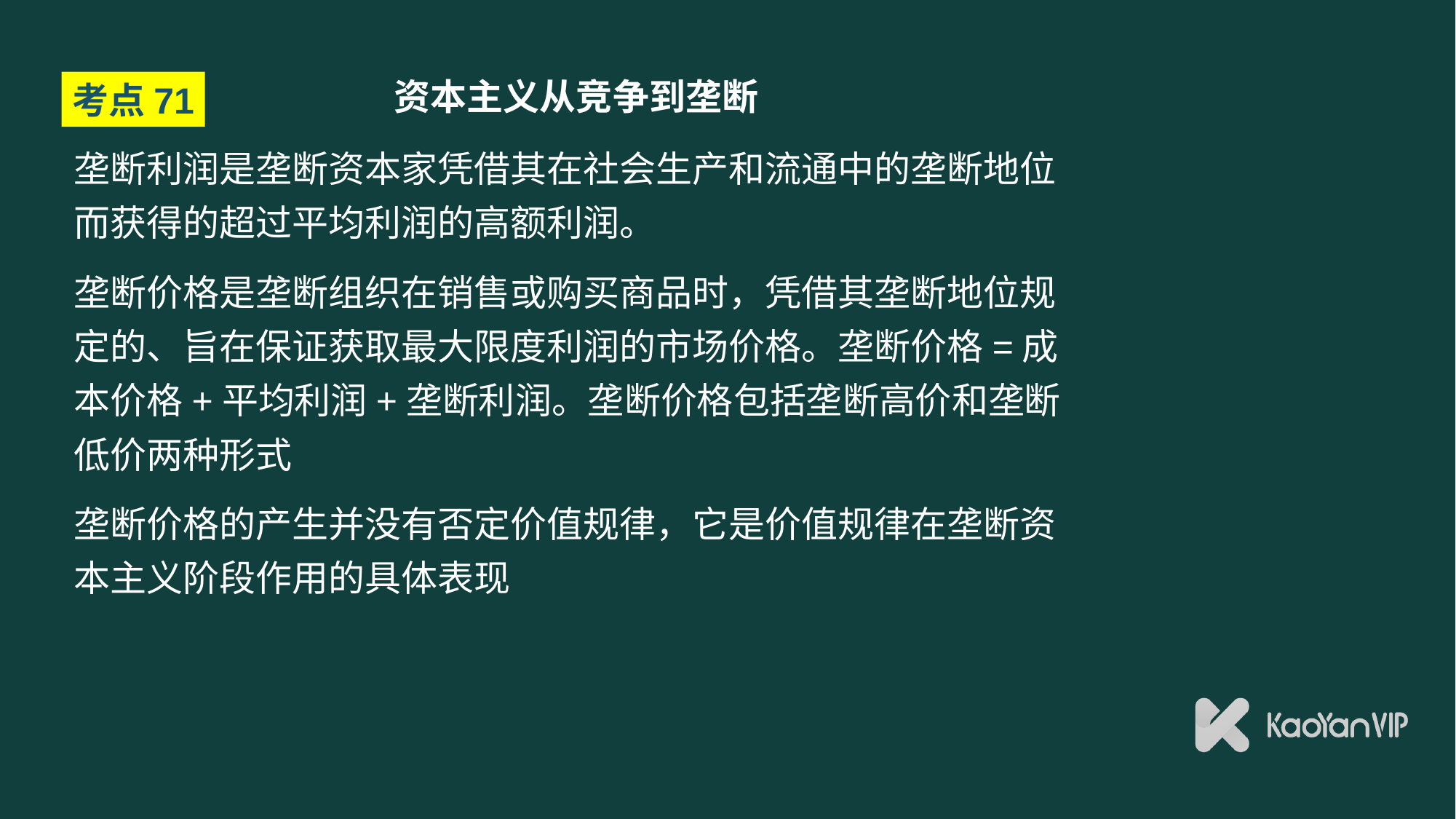

# 资本主义从竞争到垄断
考点71
垄断利润是垄断资本家凭借其在社会生产和流通中的垄断地位而获得的超过平均利润的高额利润。
垄断价格是垄断组织在销售或购买商品时，凭借其垄断地位规定的、旨在保证获取最大限度利润的市场价格。垄断价格=成本价格+平均利润+垄断利润。垄断价格包括垄断高价和垄断低价两种形式
垄断价格的产生并没有否定价值规律，它是价值规律在垄断资本主义阶段作用的具体表现